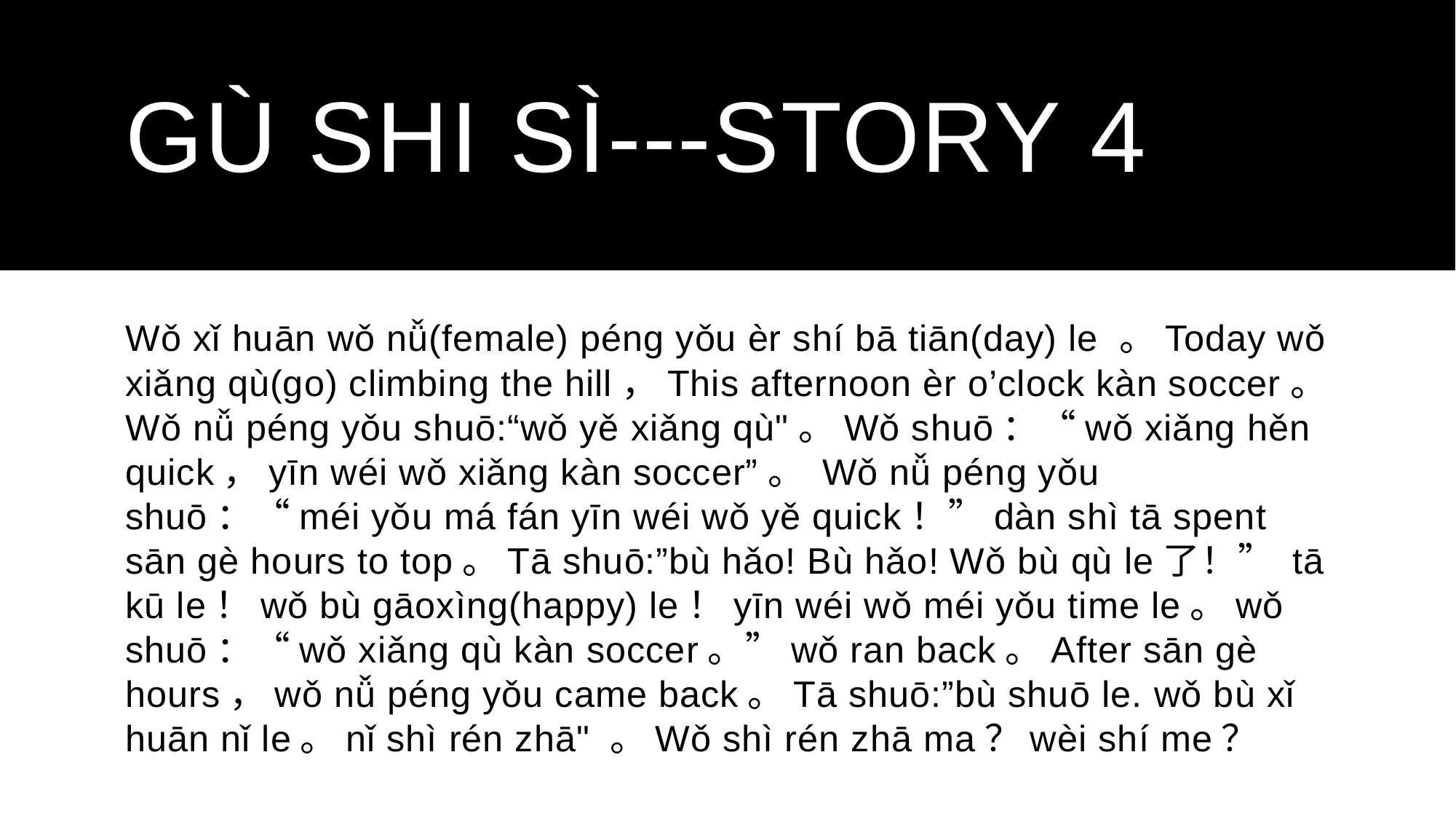

# Gù shi sì---Story 4
Wǒ xǐ huān wǒ nǚ(female) péng yǒu èr shí bā tiān(day) le 。Today wǒ xiǎng qù(go) climbing the hill，This afternoon èr o’clock kàn soccer。Wǒ nǚ péng yǒu shuō:“wǒ yě xiǎng qù"。Wǒ shuō：“wǒ xiǎng hěn quick，yīn wéi wǒ xiǎng kàn soccer”。 Wǒ nǚ péng yǒu shuō：“méi yǒu má fán yīn wéi wǒ yě quick！”dàn shì tā spent sān gè hours to top。Tā shuō:”bù hǎo! Bù hǎo! Wǒ bù qù le了！” tā kū le！wǒ bù gāoxìng(happy) le！yīn wéi wǒ méi yǒu time le。wǒ shuō：“wǒ xiǎng qù kàn soccer。”wǒ ran back。After sān gè hours，wǒ nǚ péng yǒu came back。Tā shuō:”bù shuō le. wǒ bù xǐ huān nǐ le。nǐ shì rén zhā" 。Wǒ shì rén zhā ma？wèi shí me？